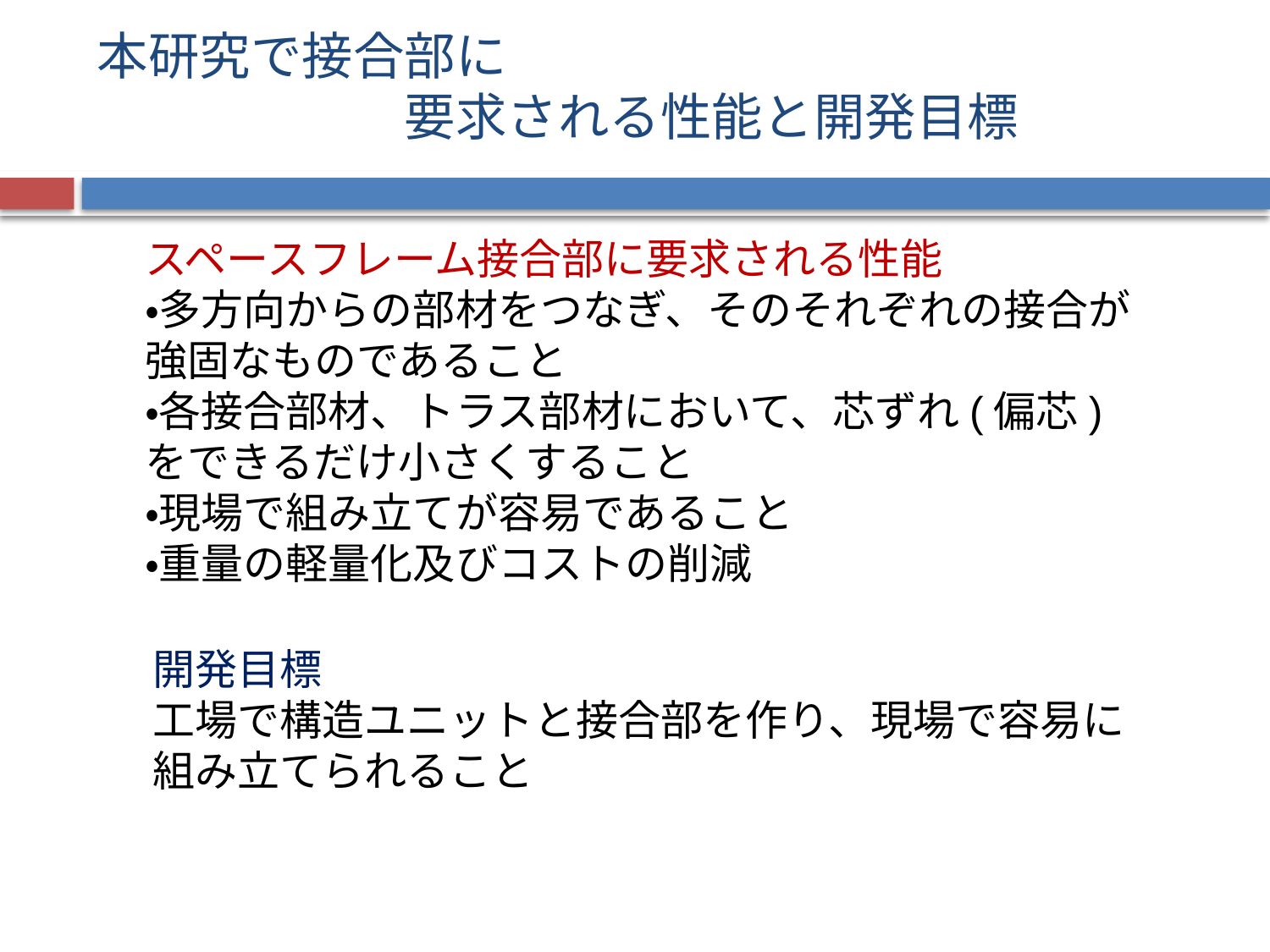

# 本研究で接合部に 　　　　　　要求される性能と開発目標

スペースフレーム接合部に要求される性能
・多方向からの部材をつなぎ、そのそれぞれの接合が強固なものであること
・各接合部材、トラス部材において、芯ずれ(偏芯)をできるだけ小さくすること
・現場で組み立てが容易であること
・重量の軽量化及びコストの削減
開発目標
工場で構造ユニットと接合部を作り、現場で容易に組み立てられること